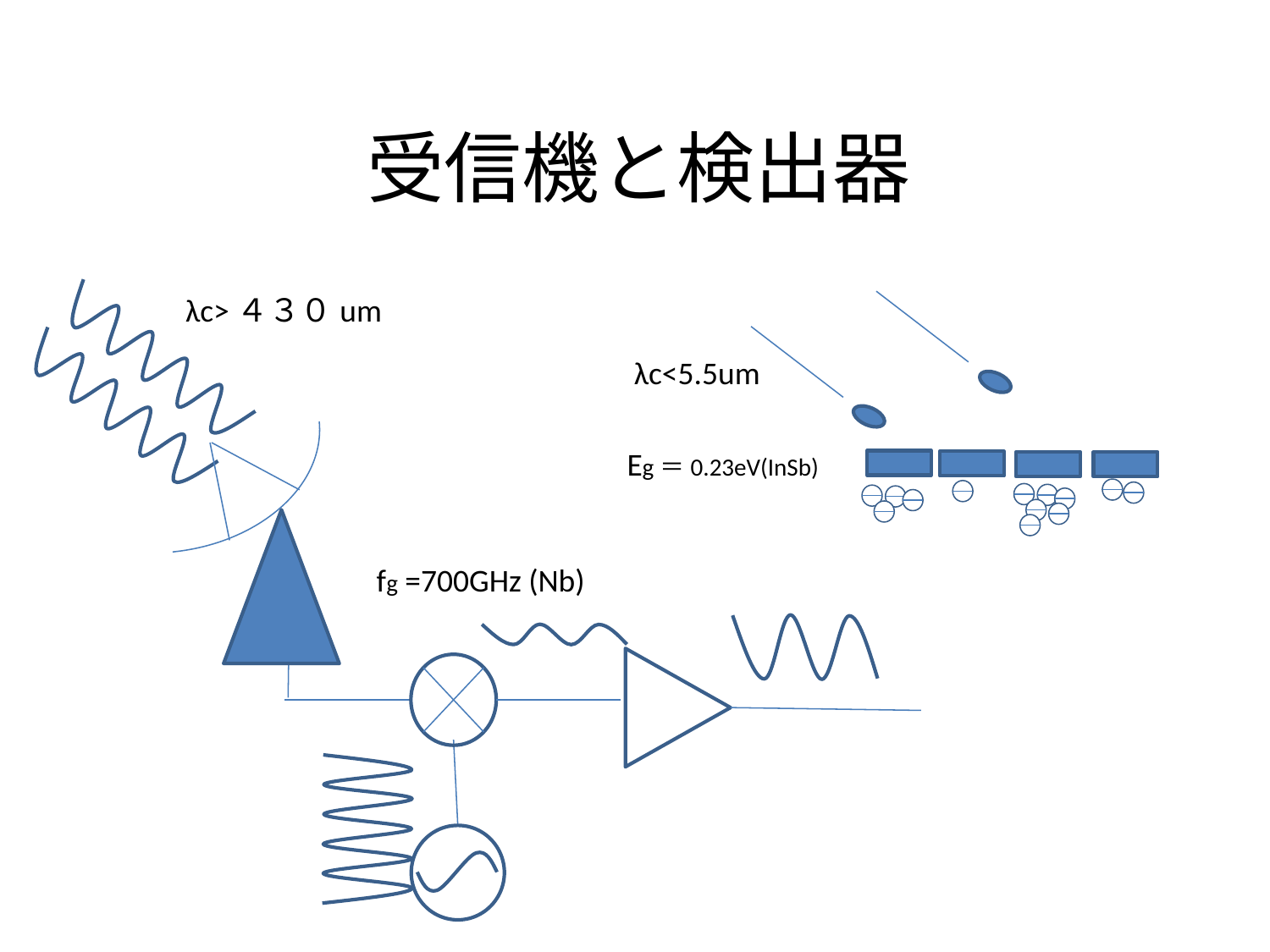

# 受信機と検出器

λc>４３０um

λc<5.5um

Eg＝0.23eV(InSb)

fg =700GHz (Nb)